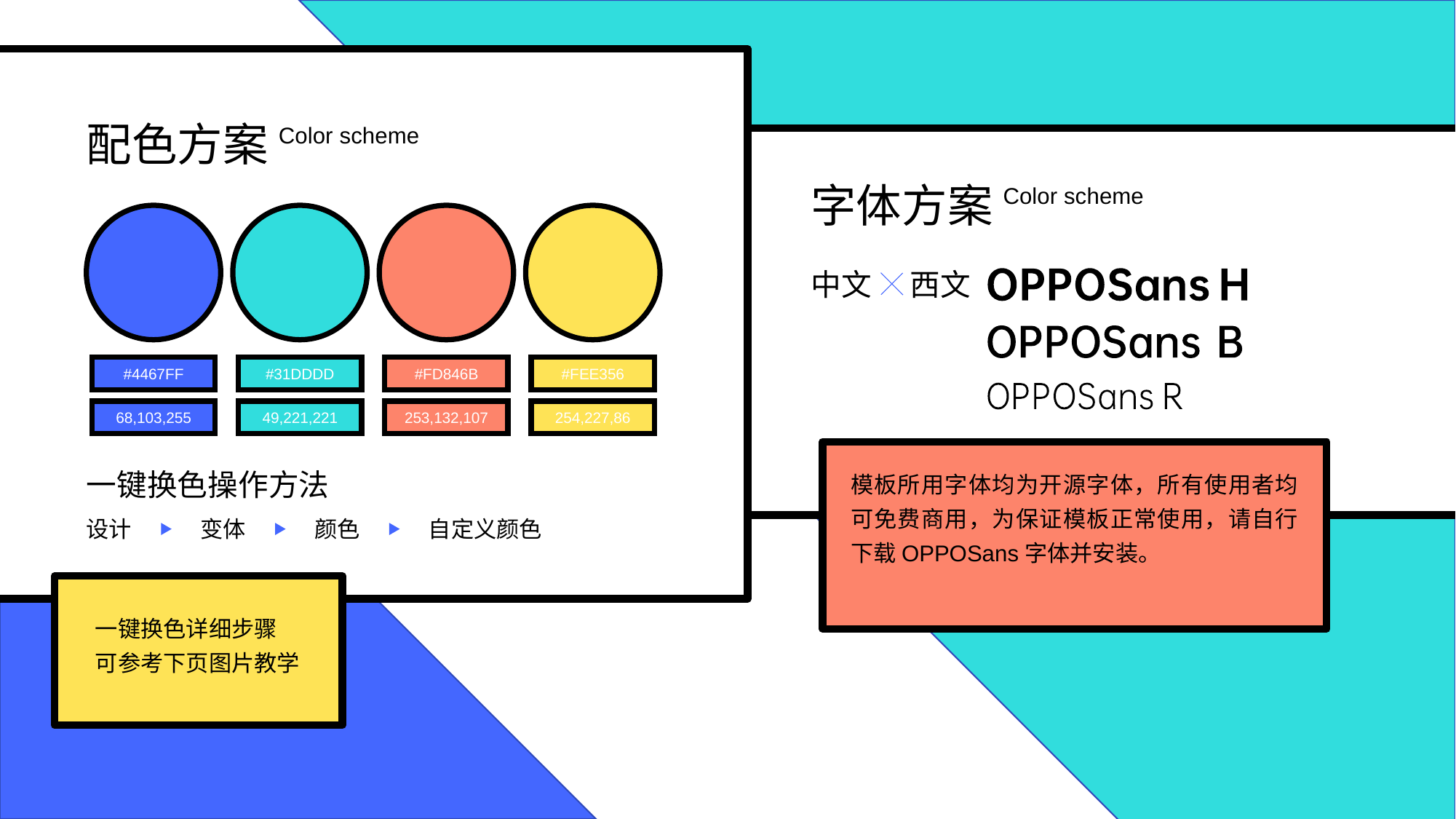

配色方案
Color scheme

字体方案
Color scheme

中文
西文

#4467FF
#31DDDD
#FD846B
#FEE356

68,103,255
49,221,221
253,132,107
254,227,86

模板所用字体均为开源字体，所有使用者均可免费商用，为保证模板正常使用，请自行下载OPPOSans字体并安装。
一键换色操作方法
设计
变体
颜色
自定义颜色

一键换色详细步骤
可参考下页图片教学